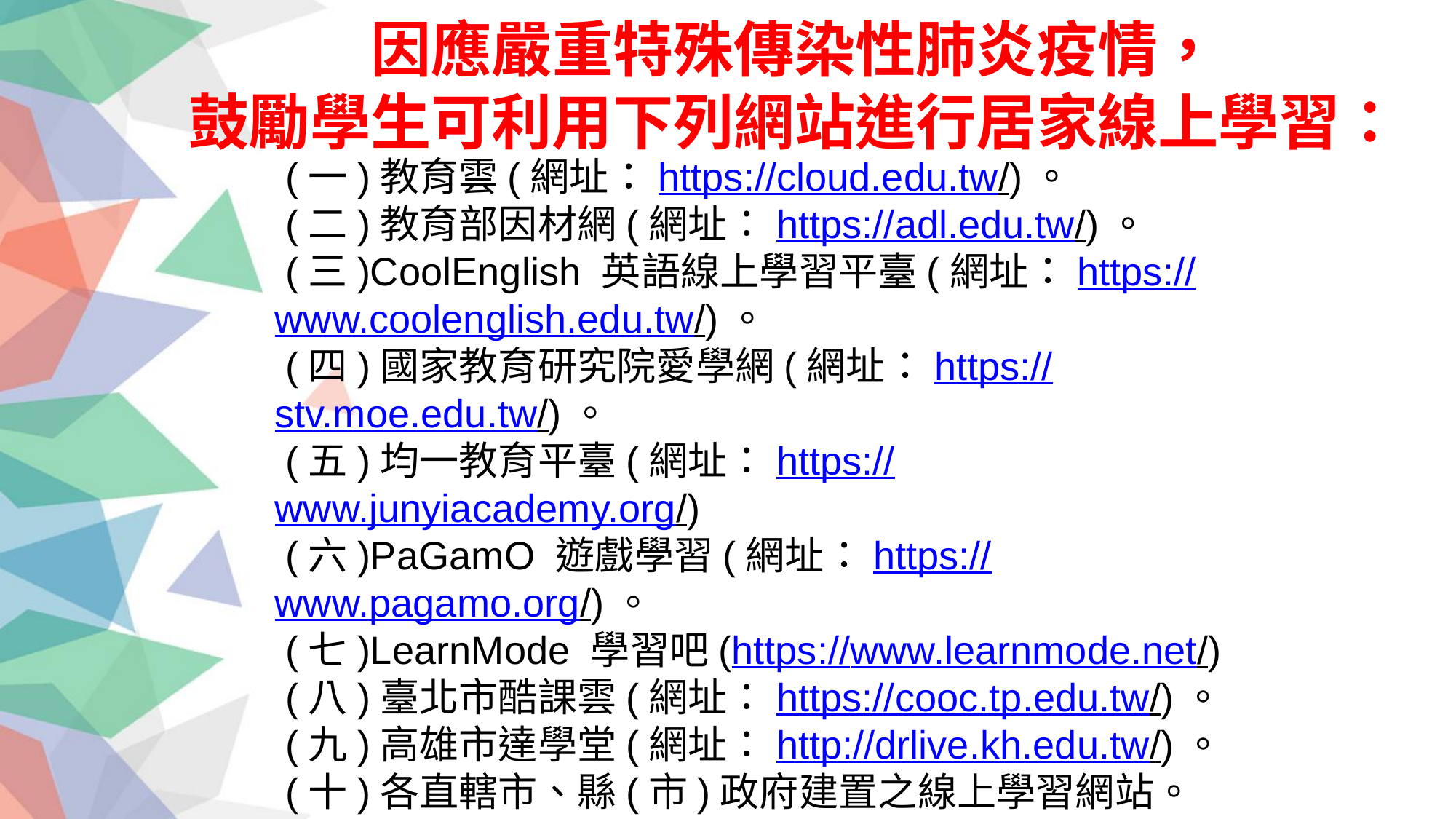

# 因應嚴重特殊傳染性肺炎疫情， 鼓勵學生可利用下列網站進行居家線上學習：
 (一)教育雲(網址：https://cloud.edu.tw/)。
 (二)教育部因材網(網址：https://adl.edu.tw/)。
 (三)CoolEnglish 英語線上學習平臺(網址：https://www.coolenglish.edu.tw/)。
 (四)國家教育研究院愛學網(網址：https://stv.moe.edu.tw/)。
 (五)均一教育平臺(網址：https://www.junyiacademy.org/)
 (六)PaGamO 遊戲學習(網址：https://www.pagamo.org/)。
 (七)LearnMode 學習吧(https://www.learnmode.net/)
 (八)臺北市酷課雲(網址：https://cooc.tp.edu.tw/)。
 (九)高雄市達學堂(網址：http://drlive.kh.edu.tw/)。
 (十)各直轄市、縣(市)政府建置之線上學習網站。